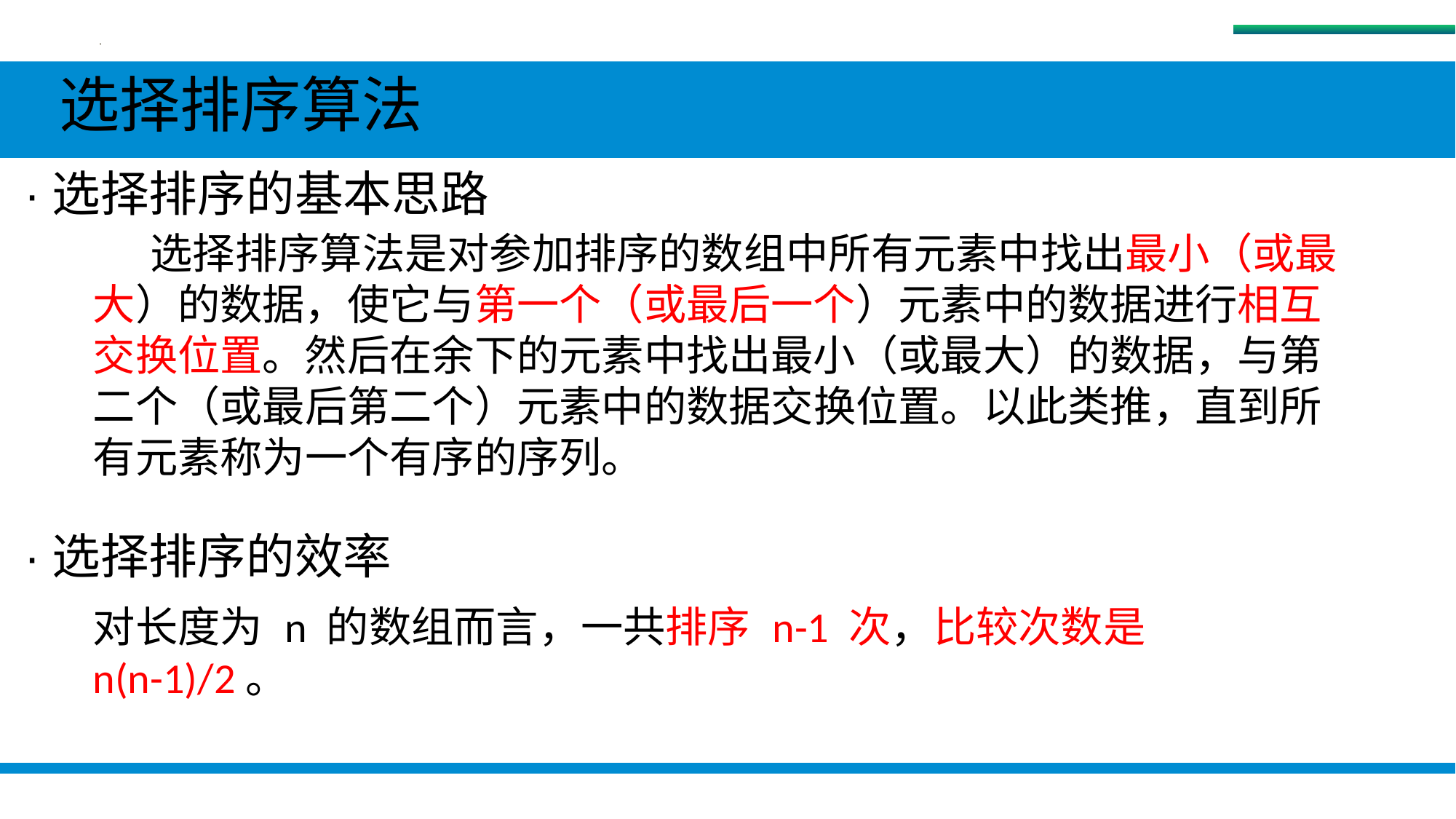

排序算法

  选择排序算法
 ·选择排序的基本思路
    选择排序算法是对参加排序的数组中所有元素中找出最小（或最大）的数据，使它与第一个（或最后一个）元素中的数据进行相互交换位置。然后在余下的元素中找出最小（或最大）的数据，与第二个（或最后第二个）元素中的数据交换位置。以此类推，直到所有元素称为一个有序的序列。
 ·选择排序的效率
对长度为 n 的数组而言，一共排序 n-1 次，比较次数是 n(n-1)/2。
#